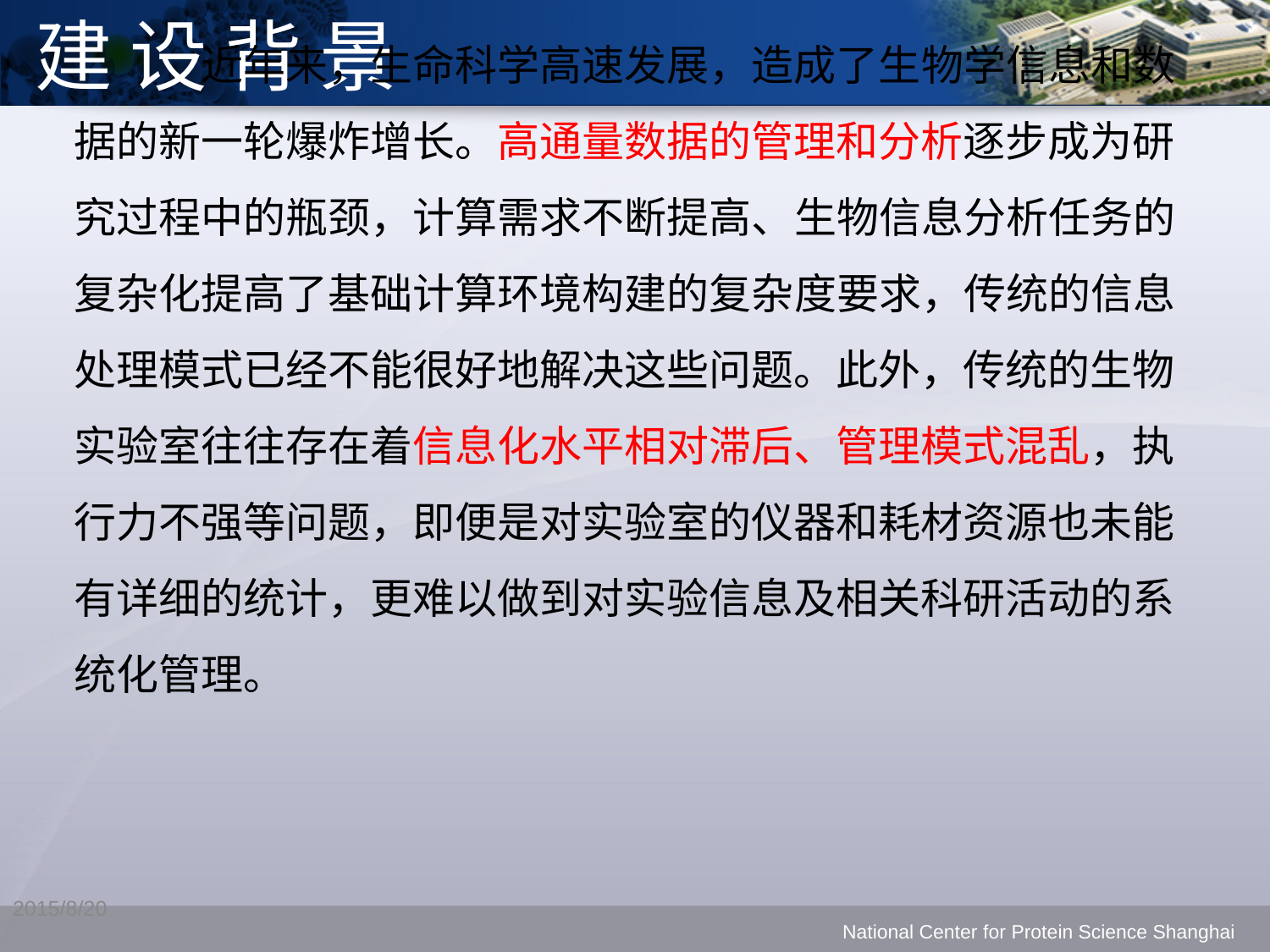

建 设 背 景
	近年来，生命科学高速发展，造成了生物学信息和数据的新一轮爆炸增长。高通量数据的管理和分析逐步成为研究过程中的瓶颈，计算需求不断提高、生物信息分析任务的复杂化提高了基础计算环境构建的复杂度要求，传统的信息处理模式已经不能很好地解决这些问题。此外，传统的生物实验室往往存在着信息化水平相对滞后、管理模式混乱，执行力不强等问题，即便是对实验室的仪器和耗材资源也未能有详细的统计，更难以做到对实验信息及相关科研活动的系统化管理。
2015/8/20